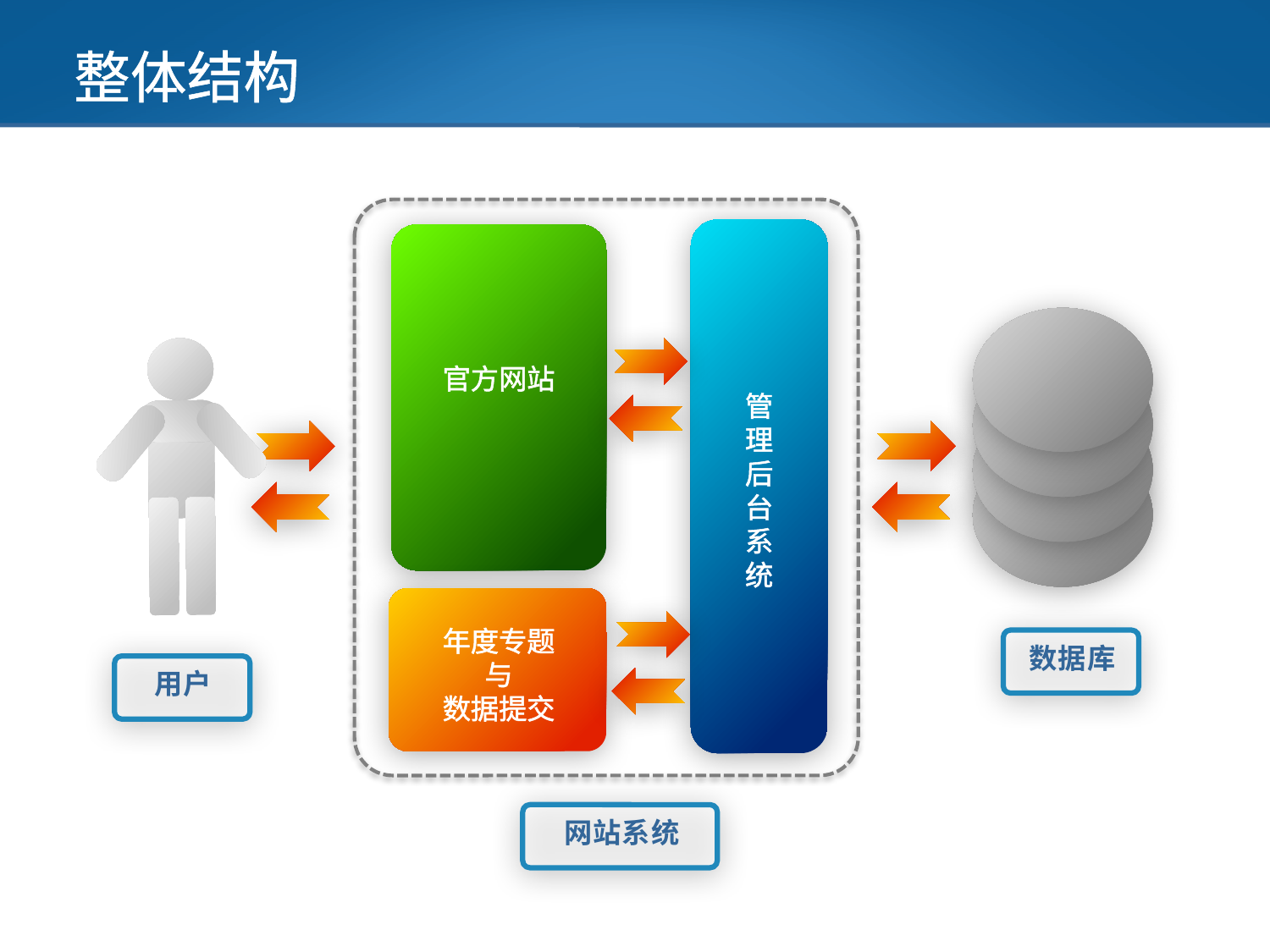

# 整体结构

官方网站
管理后台系统

年度专题
与
数据提交

数据库

用户

网站系统